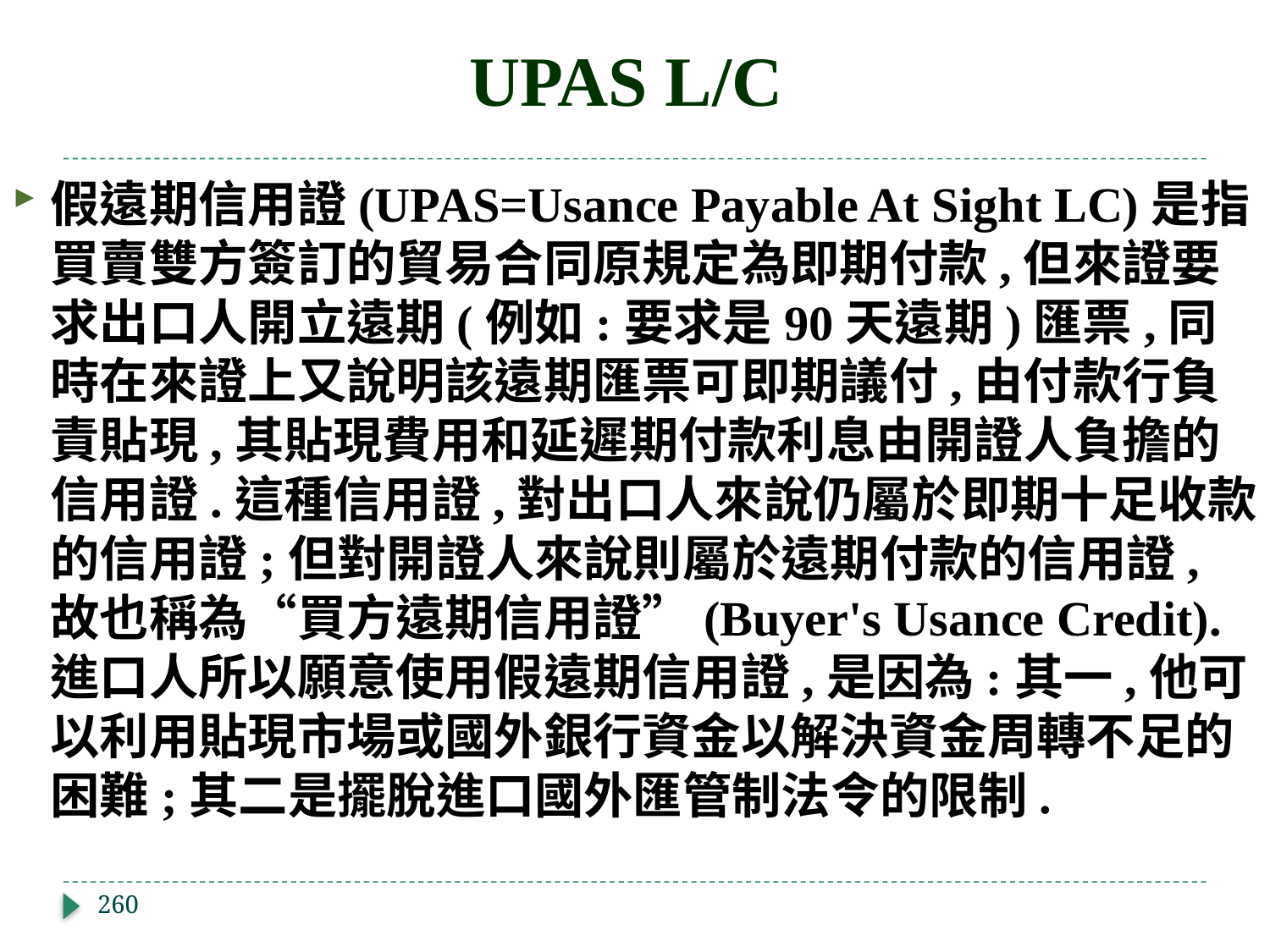

# UPAS L/C
假遠期信用證(UPAS=Usance Payable At Sight LC)是指買賣雙方簽訂的貿易合同原規定為即期付款,但來證要求出口人開立遠期(例如:要求是90天遠期)匯票,同時在來證上又說明該遠期匯票可即期議付,由付款行負責貼現,其貼現費用和延遲期付款利息由開證人負擔的信用證.這種信用證,對出口人來說仍屬於即期十足收款的信用證;但對開證人來說則屬於遠期付款的信用證,故也稱為“買方遠期信用證”(Buyer's Usance Credit).進口人所以願意使用假遠期信用證,是因為:其一,他可以利用貼現市場或國外銀行資金以解決資金周轉不足的困難;其二是擺脫進口國外匯管制法令的限制.
260